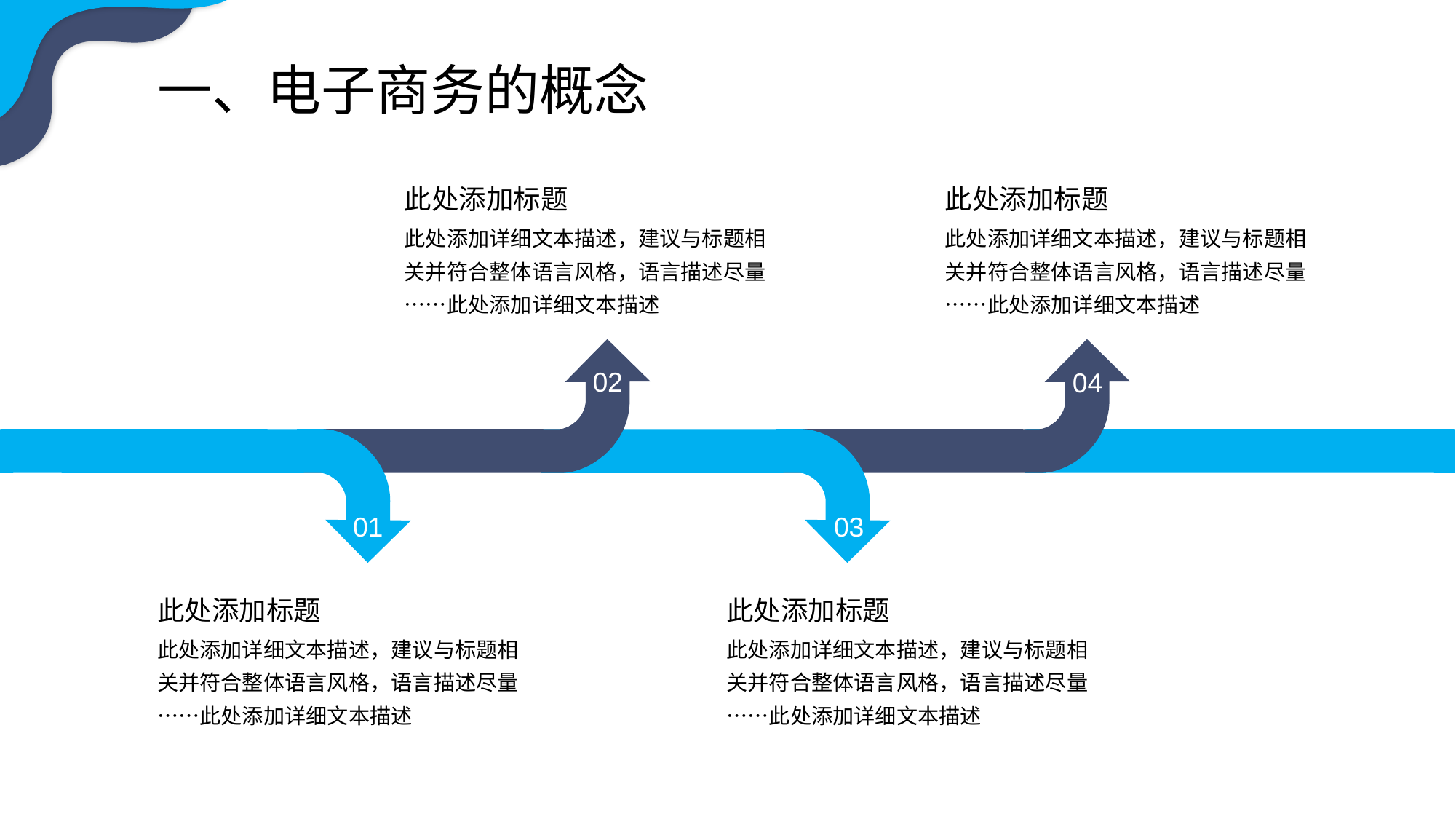

一、电子商务的概念
此处添加标题
此处添加详细文本描述，建议与标题相关并符合整体语言风格，语言描述尽量……此处添加详细文本描述
此处添加标题
此处添加详细文本描述，建议与标题相关并符合整体语言风格，语言描述尽量……此处添加详细文本描述

02
04

01
03
此处添加标题
此处添加详细文本描述，建议与标题相关并符合整体语言风格，语言描述尽量……此处添加详细文本描述
此处添加标题
此处添加详细文本描述，建议与标题相关并符合整体语言风格，语言描述尽量……此处添加详细文本描述